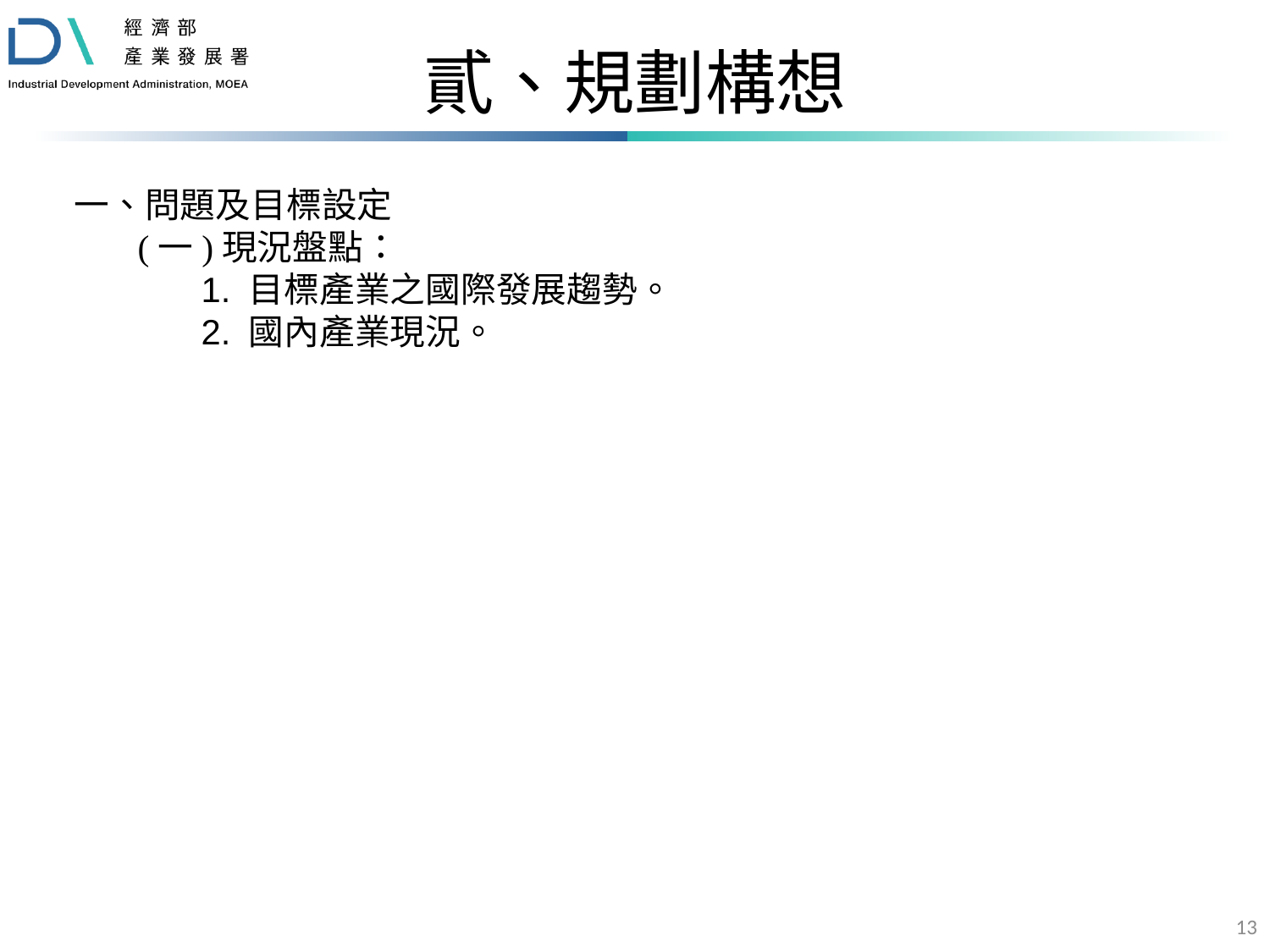

# 貳、規劃構想
一、問題及目標設定
(一)現況盤點：
目標產業之國際發展趨勢。
國內產業現況。
13